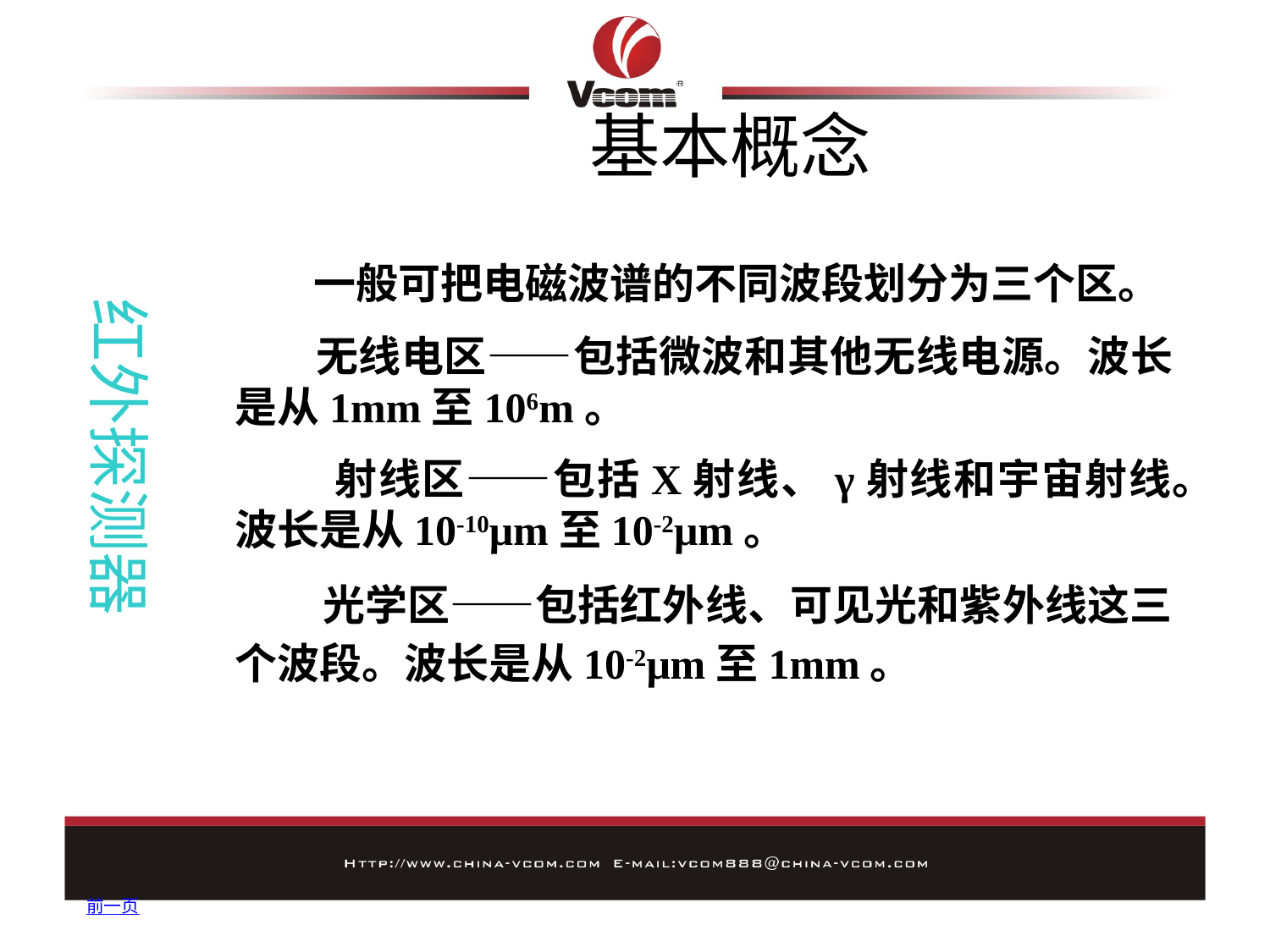

基本概念
      一般可把电磁波谱的不同波段划分为三个区。
       无线电区——包括微波和其他无线电源。波长是从1mm至106m。
        射线区——包括X射线、γ射线和宇宙射线。波长是从10-10μm至10-2μm。
        光学区——包括红外线、可见光和紫外线这三个波段。波长是从10-2μm至1mm。
红外探测器
前一页